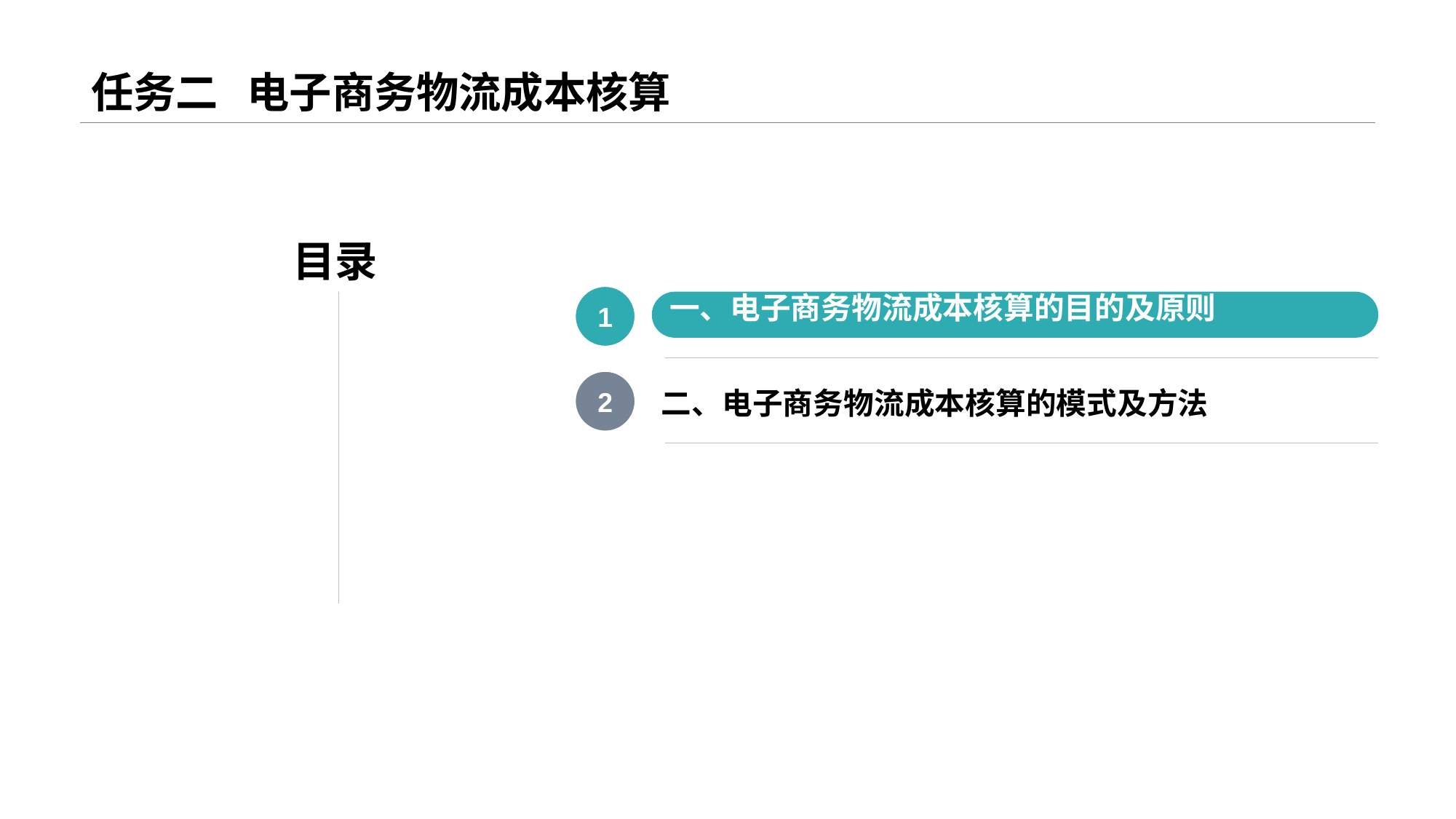

# 任务二   电子商务物流成本核算
目录
1
一、电子商务物流成本核算的目的及原则
2
二、电子商务物流成本核算的模式及方法